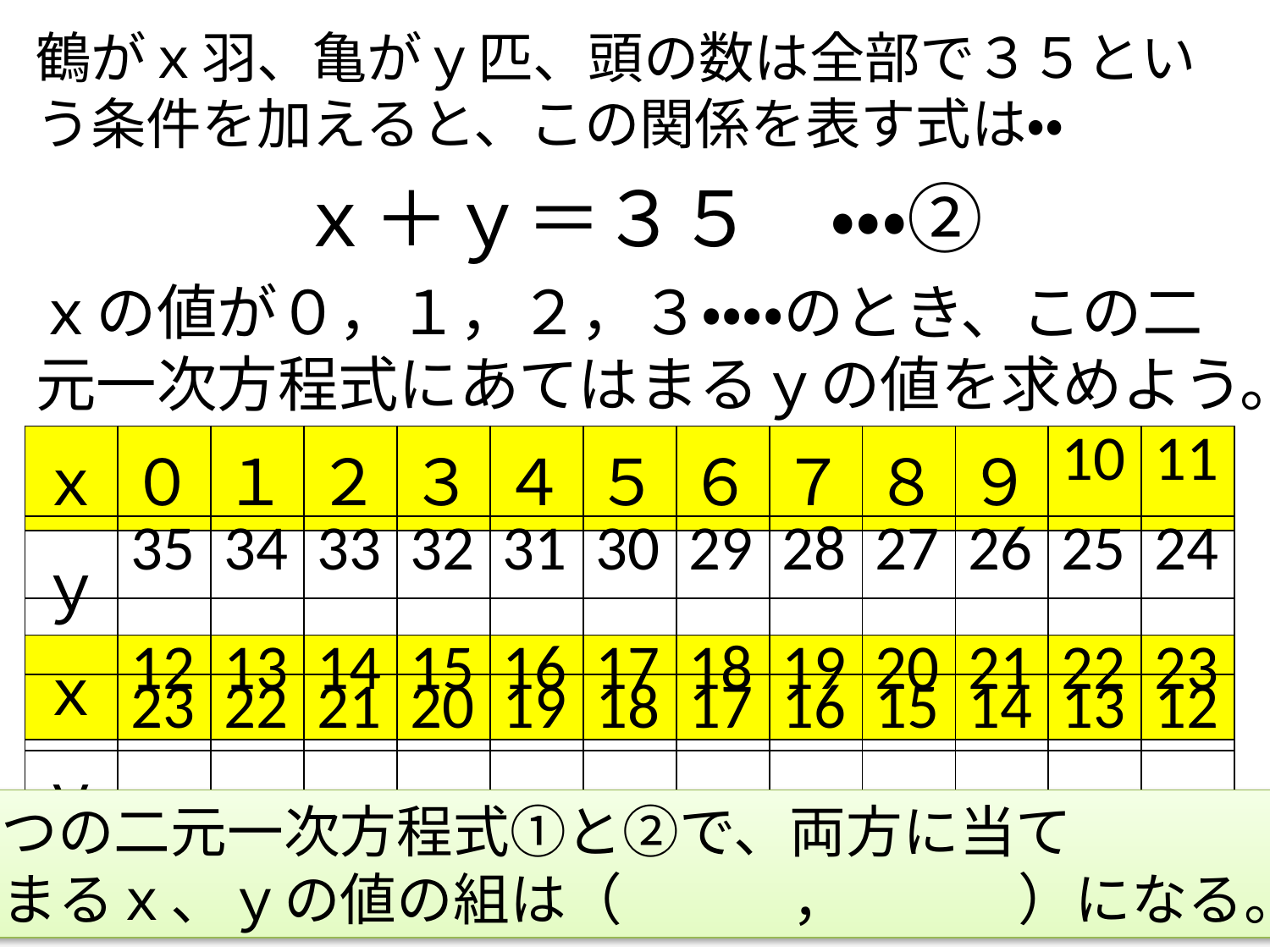

鶴がｘ羽、亀がｙ匹、頭の数は全部で３５という条件を加えると、この関係を表す式は・・
ｘ＋ｙ＝３５　・・・②
ｘの値が０，１，２，３・・・・のとき、この二元一次方程式にあてはまるｙの値を求めよう。
| ｘ | ０ | １ | ２ | ３ | ４ | ５ | ６ | ７ | ８ | ９ | 10 | 11 |
| --- | --- | --- | --- | --- | --- | --- | --- | --- | --- | --- | --- | --- |
| ｙ |  |  |  |  |  |  |  |  |  |  |  |  |
| ｘ | 12 | 13 | 14 | 15 | 16 | 17 | 18 | 19 | 20 | 21 | 22 | 23 |
| ｙ |  |  |  |  |  |  |  |  |  |  |  |  |
|  | 35 | 34 | 33 | 32 | 31 | 30 | 29 | 28 | 27 | 26 | 25 | 24 |
| --- | --- | --- | --- | --- | --- | --- | --- | --- | --- | --- | --- | --- |
|  |  |  |  |  |  |  |  |  |  |  |  |  |
|  | 23 | 22 | 21 | 20 | 19 | 18 | 17 | 16 | 15 | 14 | 13 | 12 |
二つの二元一次方程式①と②で、両方に当て
はまるｘ、ｙの値の組は（　　　，　　　）になる。